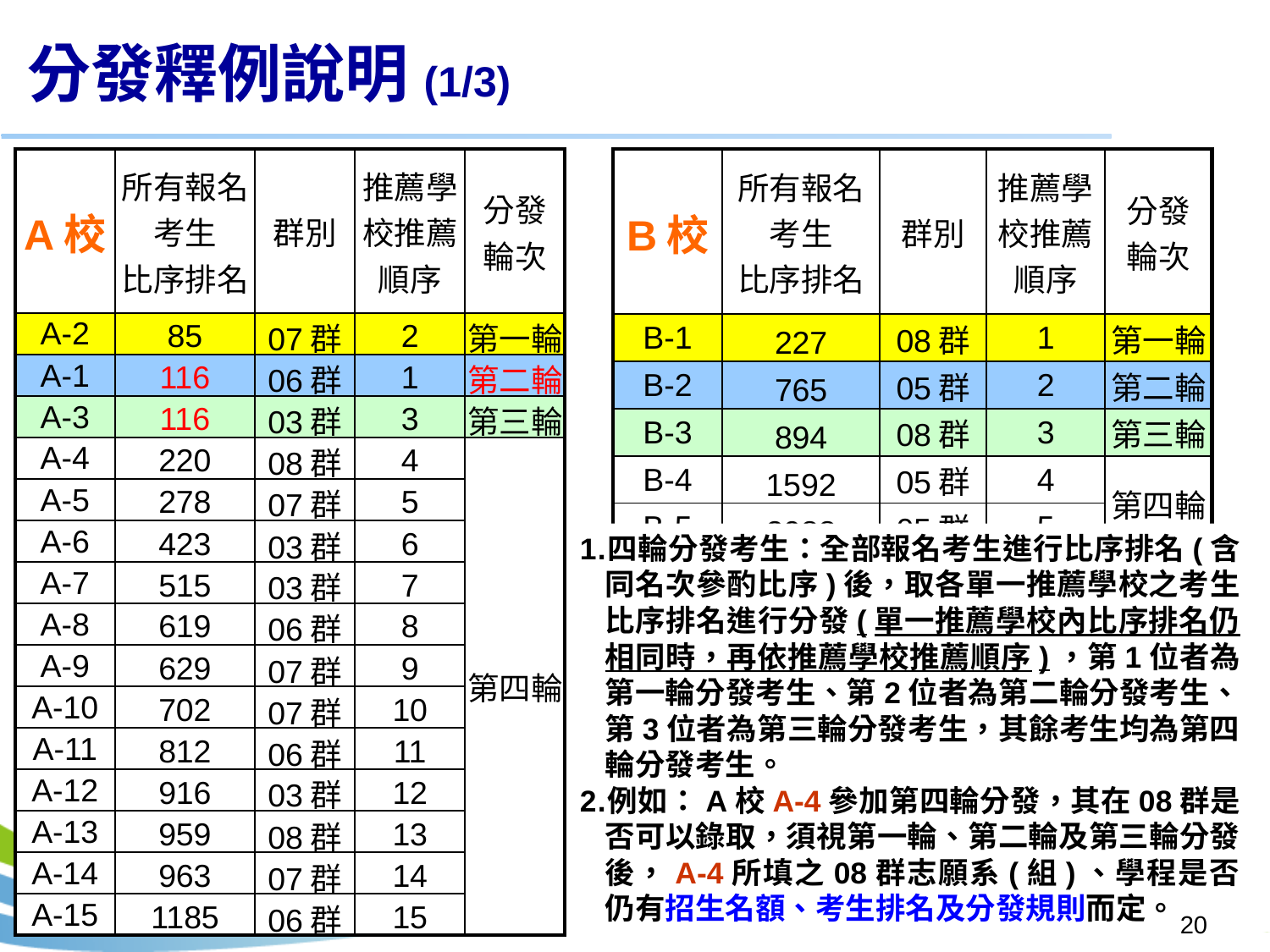

# 分發釋例說明(1/3)
| A校 | 所有報名考生 比序排名 | 群別 | 推薦學校推薦順序 | 分發 輪次 |
| --- | --- | --- | --- | --- |
| A-2 | 85 | 07群 | 2 | 第一輪 |
| A-1 | 116 | 06群 | 1 | 第二輪 |
| A-3 | 116 | 03群 | 3 | 第三輪 |
| A-4 | 220 | 08群 | 4 | 第四輪 |
| A-5 | 278 | 07群 | 5 |  |
| A-6 | 423 | 03群 | 6 |  |
| A-7 | 515 | 03群 | 7 |  |
| A-8 | 619 | 06群 | 8 |  |
| A-9 | 629 | 07群 | 9 |  |
| A-10 | 702 | 07群 | 10 |  |
| A-11 | 812 | 06群 | 11 |  |
| A-12 | 916 | 03群 | 12 |  |
| A-13 | 959 | 08群 | 13 |  |
| A-14 | 963 | 07群 | 14 |  |
| A-15 | 1185 | 06群 | 15 |  |
| B校 | 所有報名考生 比序排名 | 群別 | 推薦學校推薦順序 | 分發 輪次 |
| --- | --- | --- | --- | --- |
| B-1 | 227 | 08群 | 1 | 第一輪 |
| B-2 | 765 | 05群 | 2 | 第二輪 |
| B-3 | 894 | 08群 | 3 | 第三輪 |
| B-4 | 1592 | 05群 | 4 | 第四輪 |
| B-5 | 2088 | 05群 | 5 |  |
四輪分發考生：全部報名考生進行比序排名(含同名次參酌比序)後，取各單一推薦學校之考生比序排名進行分發(單一推薦學校內比序排名仍相同時，再依推薦學校推薦順序)，第1位者為第一輪分發考生、第2位者為第二輪分發考生、第3位者為第三輪分發考生，其餘考生均為第四輪分發考生。
例如：A校A-4參加第四輪分發，其在08群是否可以錄取，須視第一輪、第二輪及第三輪分發後，A-4所填之08群志願系(組)、學程是否仍有招生名額、考生排名及分發規則而定。
20